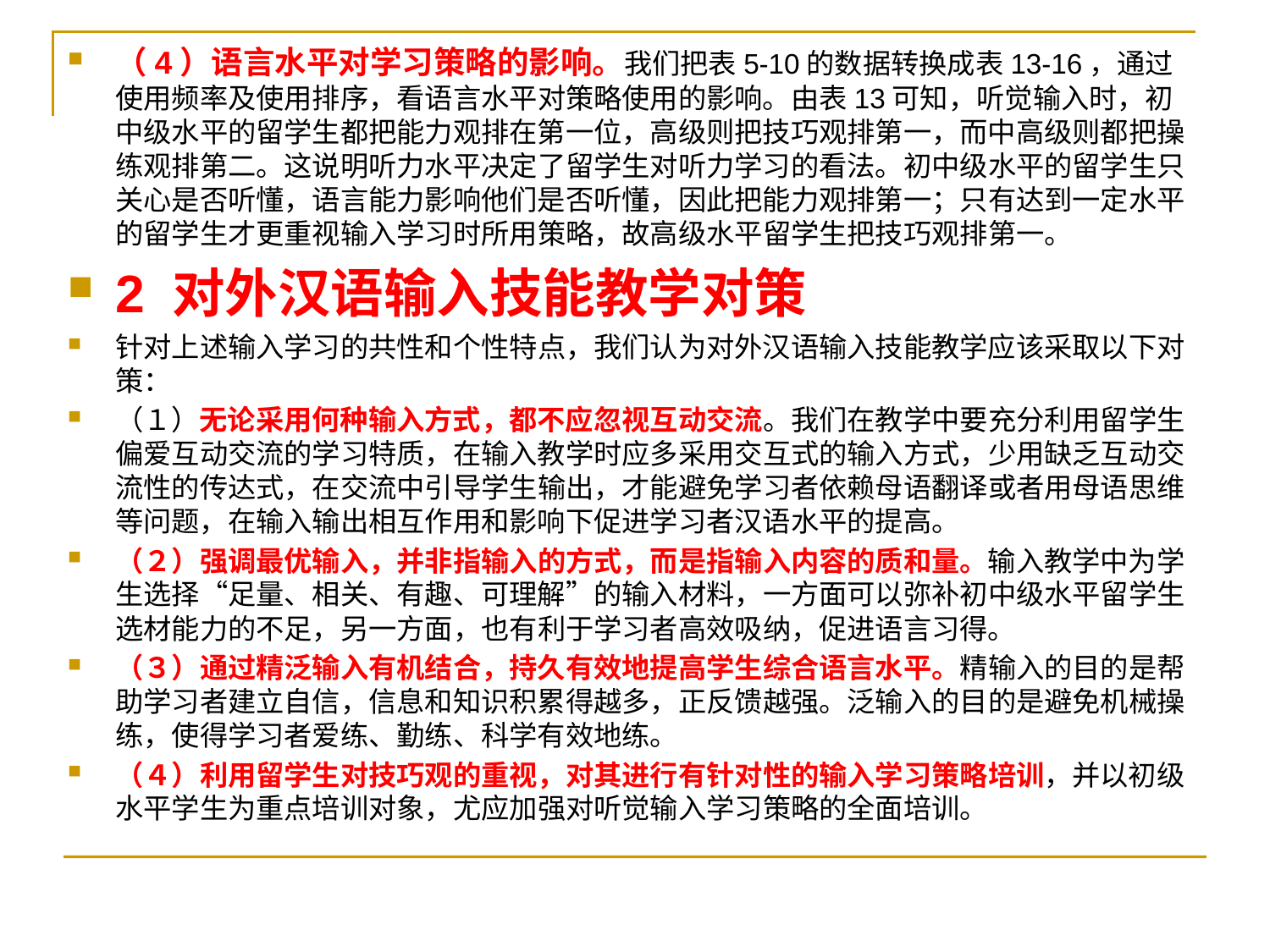

（4）语言水平对学习策略的影响。我们把表5-10的数据转换成表13-16，通过使用频率及使用排序，看语言水平对策略使用的影响。由表13可知，听觉输入时，初中级水平的留学生都把能力观排在第一位，高级则把技巧观排第一，而中高级则都把操练观排第二。这说明听力水平决定了留学生对听力学习的看法。初中级水平的留学生只关心是否听懂，语言能力影响他们是否听懂，因此把能力观排第一；只有达到一定水平的留学生才更重视输入学习时所用策略，故高级水平留学生把技巧观排第一。
2 对外汉语输入技能教学对策
针对上述输入学习的共性和个性特点，我们认为对外汉语输入技能教学应该采取以下对策：
（１）无论采用何种输入方式，都不应忽视互动交流。我们在教学中要充分利用留学生偏爱互动交流的学习特质，在输入教学时应多采用交互式的输入方式，少用缺乏互动交流性的传达式，在交流中引导学生输出，才能避免学习者依赖母语翻译或者用母语思维等问题，在输入输出相互作用和影响下促进学习者汉语水平的提高。
（２）强调最优输入，并非指输入的方式，而是指输入内容的质和量。输入教学中为学生选择“足量、相关、有趣、可理解”的输入材料，一方面可以弥补初中级水平留学生选材能力的不足，另一方面，也有利于学习者高效吸纳，促进语言习得。
（３）通过精泛输入有机结合，持久有效地提高学生综合语言水平。精输入的目的是帮助学习者建立自信，信息和知识积累得越多，正反馈越强。泛输入的目的是避免机械操练，使得学习者爱练、勤练、科学有效地练。
（４）利用留学生对技巧观的重视，对其进行有针对性的输入学习策略培训，并以初级水平学生为重点培训对象，尤应加强对听觉输入学习策略的全面培训。